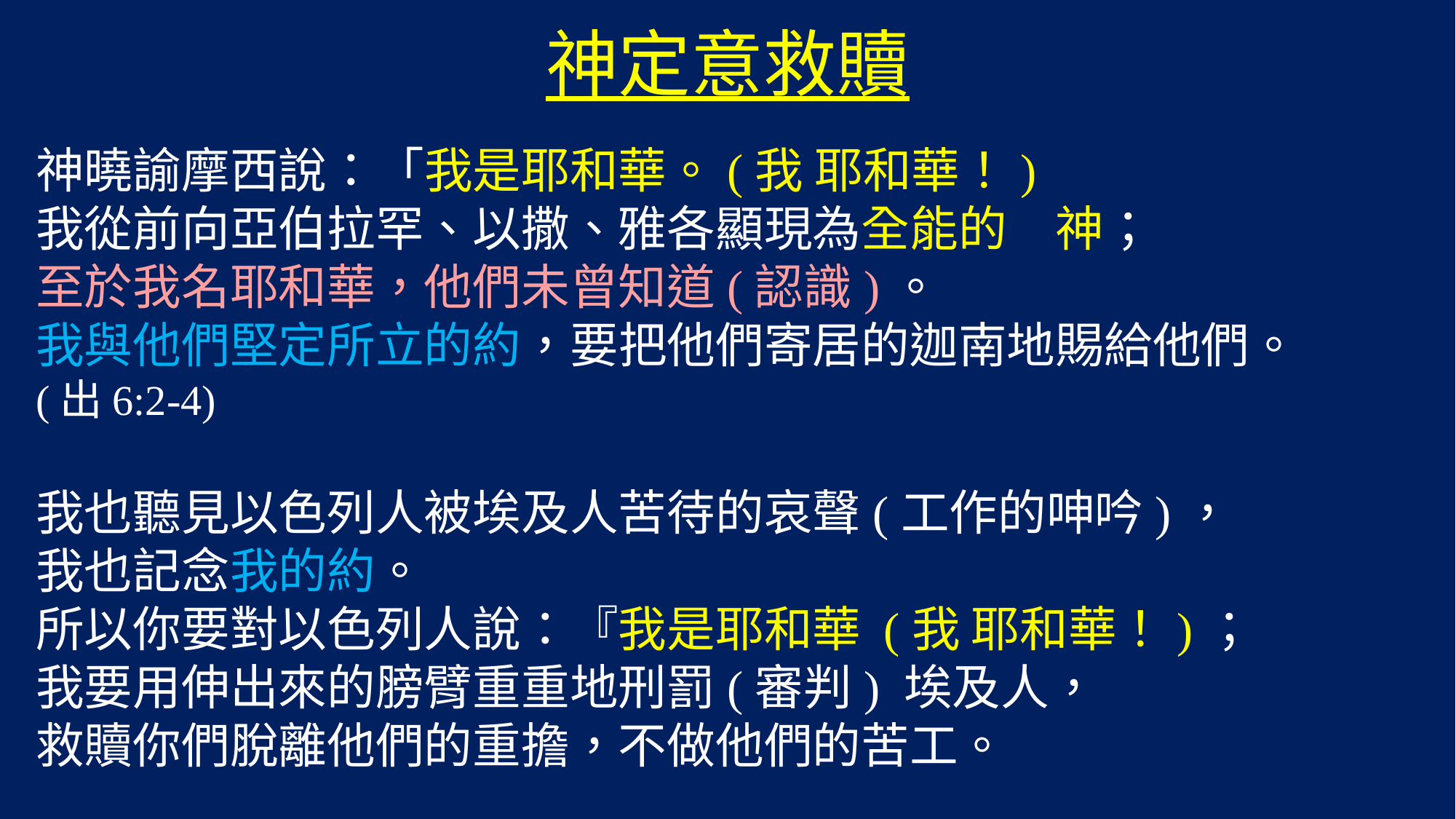

# 神定意救贖
神曉諭摩西說：「我是耶和華。(我 耶和華！)
我從前向亞伯拉罕、以撒、雅各顯現為全能的　神；
至於我名耶和華，他們未曾知道(認識)。
我與他們堅定所立的約，要把他們寄居的迦南地賜給他們。
(出6:2-4)

我也聽見以色列人被埃及人苦待的哀聲(工作的呻吟)，
我也記念我的約。
所以你要對以色列人說：『我是耶和華 (我 耶和華！)；
我要用伸出來的膀臂重重地刑罰(審判) 埃及人，
救贖你們脫離他們的重擔，不做他們的苦工。